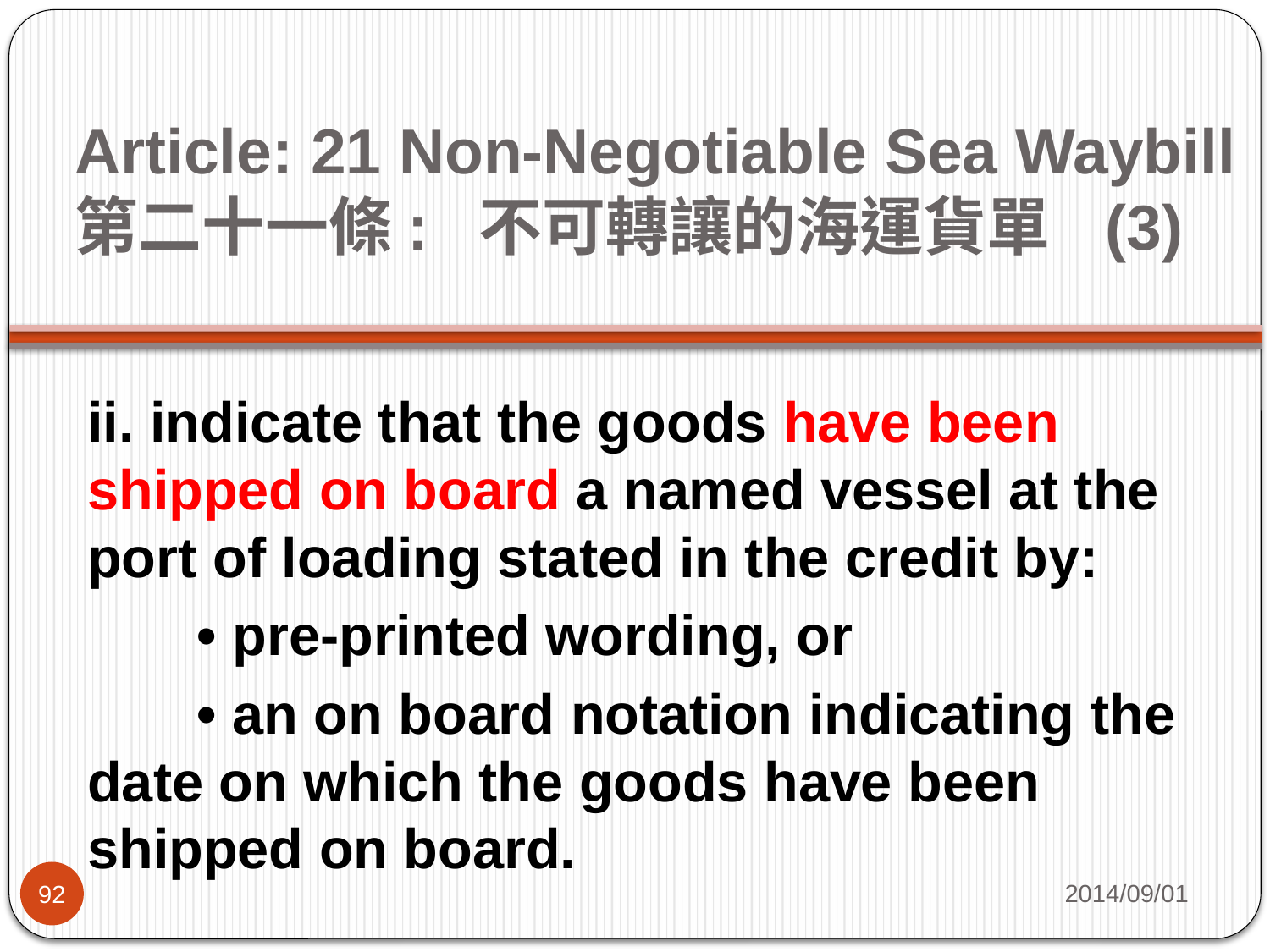

# Article: 21 Non-Negotiable Sea Waybill 第二十一條:  不可轉讓的海運貨單   (3)
ii. indicate that the goods have been shipped on board a named vessel at the port of loading stated in the credit by:
       • pre-printed wording, or
       • an on board notation indicating the date on which the goods have been shipped on board.

2014/09/01
92